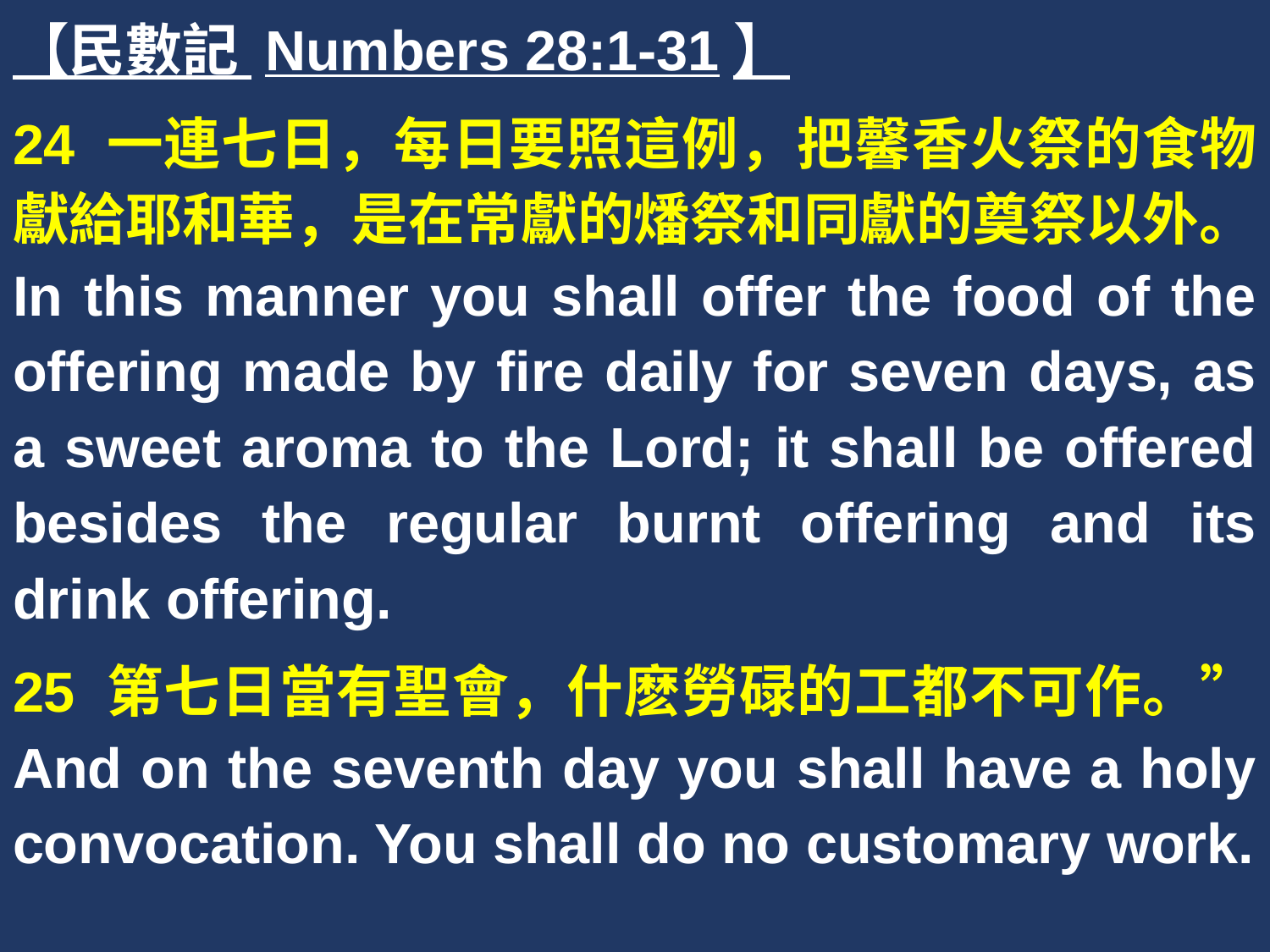

【民數記 Numbers 28:1-31】
24 一連七日，每日要照這例，把馨香火祭的食物獻給耶和華，是在常獻的燔祭和同獻的奠祭以外。In this manner you shall offer the food of the offering made by fire daily for seven days, as a sweet aroma to the Lord; it shall be offered besides the regular burnt offering and its drink offering.
25 第七日當有聖會，什麽勞碌的工都不可作。” And on the seventh day you shall have a holy convocation. You shall do no customary work.